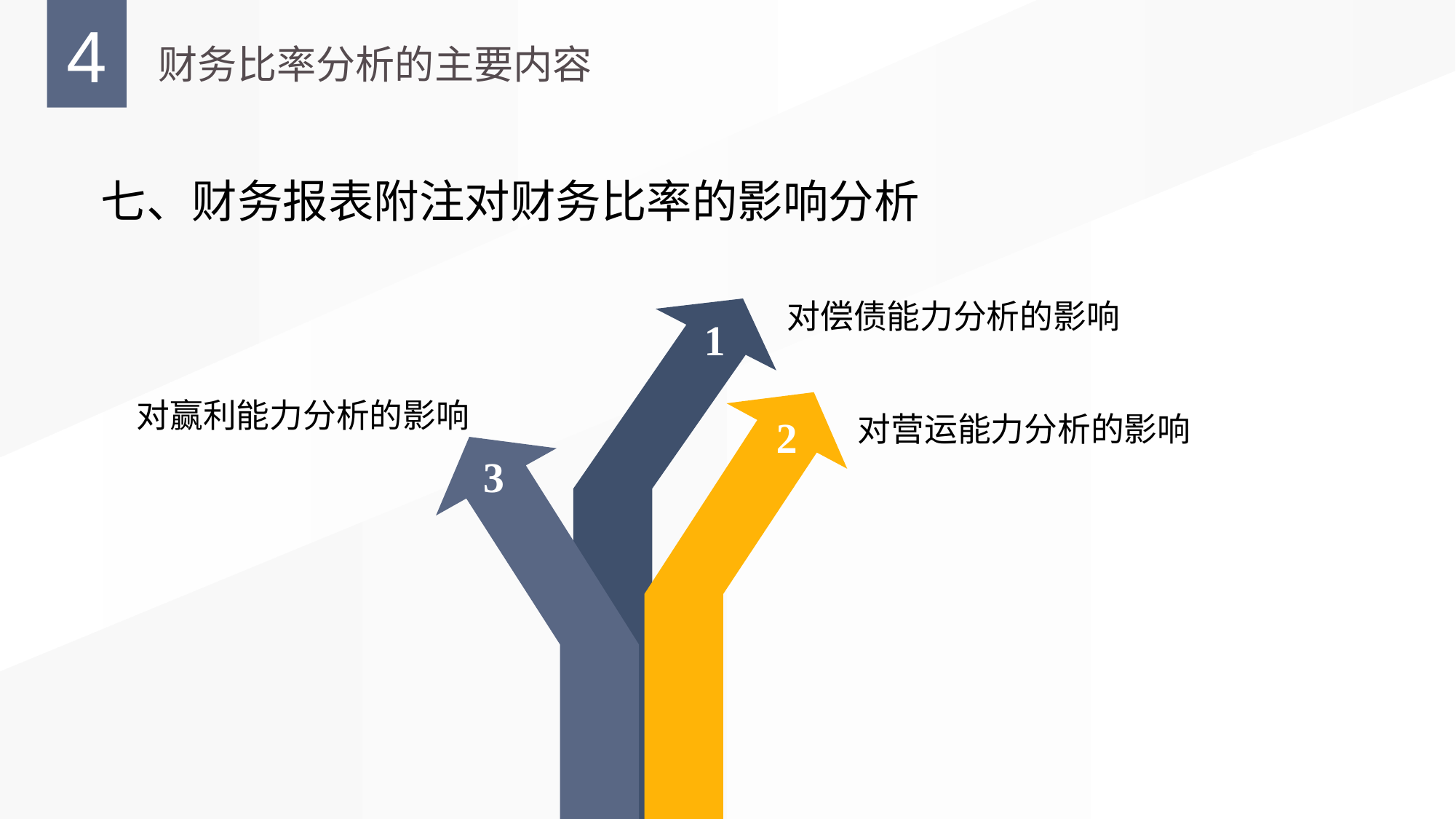

七、财务报表附注对财务比率的影响分析
对偿债能力分析的影响

1
对赢利能力分析的影响

2
对营运能力分析的影响

3